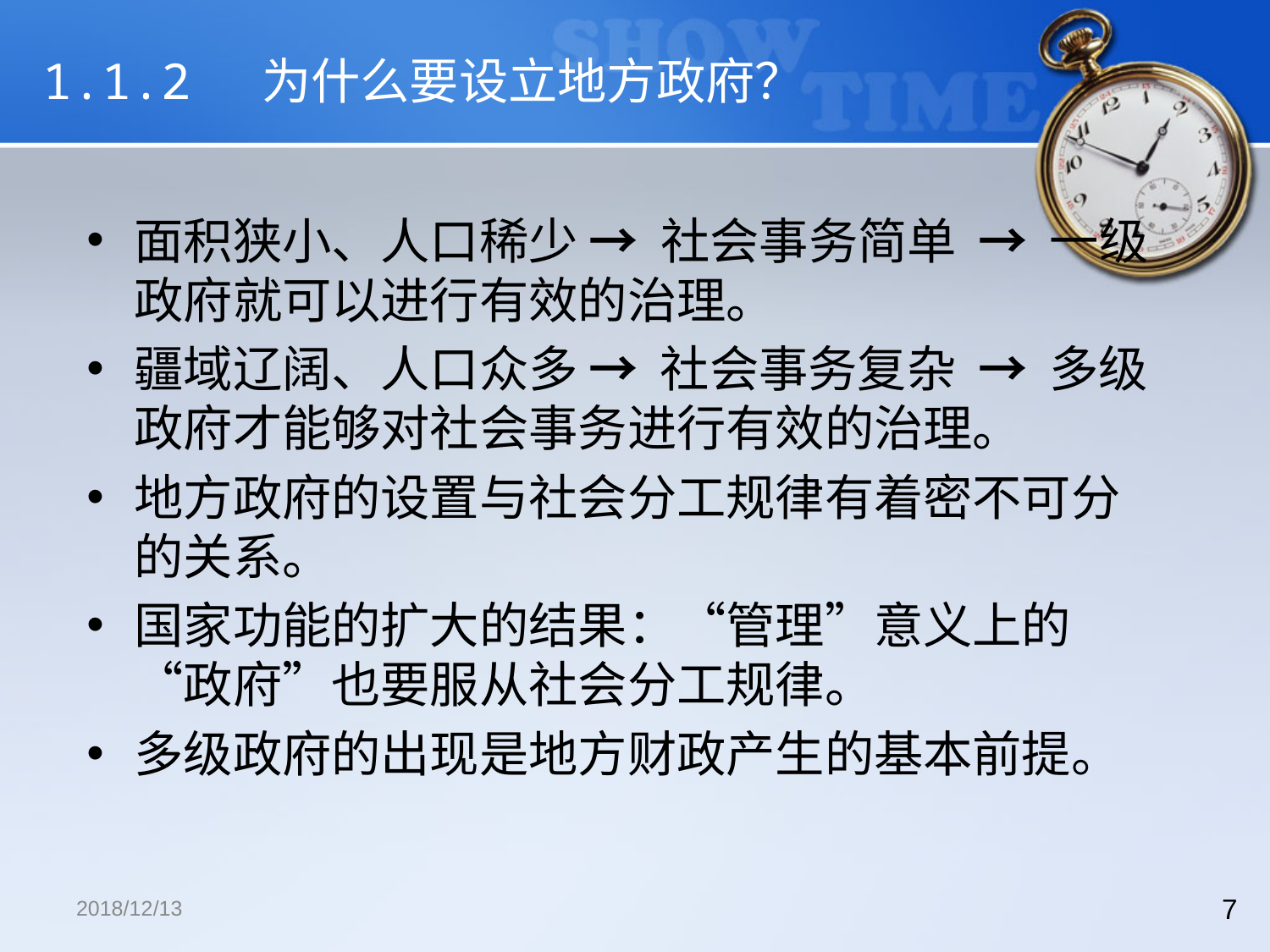

# 1.1.2  为什么要设立地方政府？
面积狭小、人口稀少 →  社会事务简单  →  一级政府就可以进行有效的治理。
疆域辽阔、人口众多 →  社会事务复杂  →  多级政府才能够对社会事务进行有效的治理。
地方政府的设置与社会分工规律有着密不可分的关系。
国家功能的扩大的结果：“管理”意义上的“政府”也要服从社会分工规律。
多级政府的出现是地方财政产生的基本前提。
2018/12/13
7